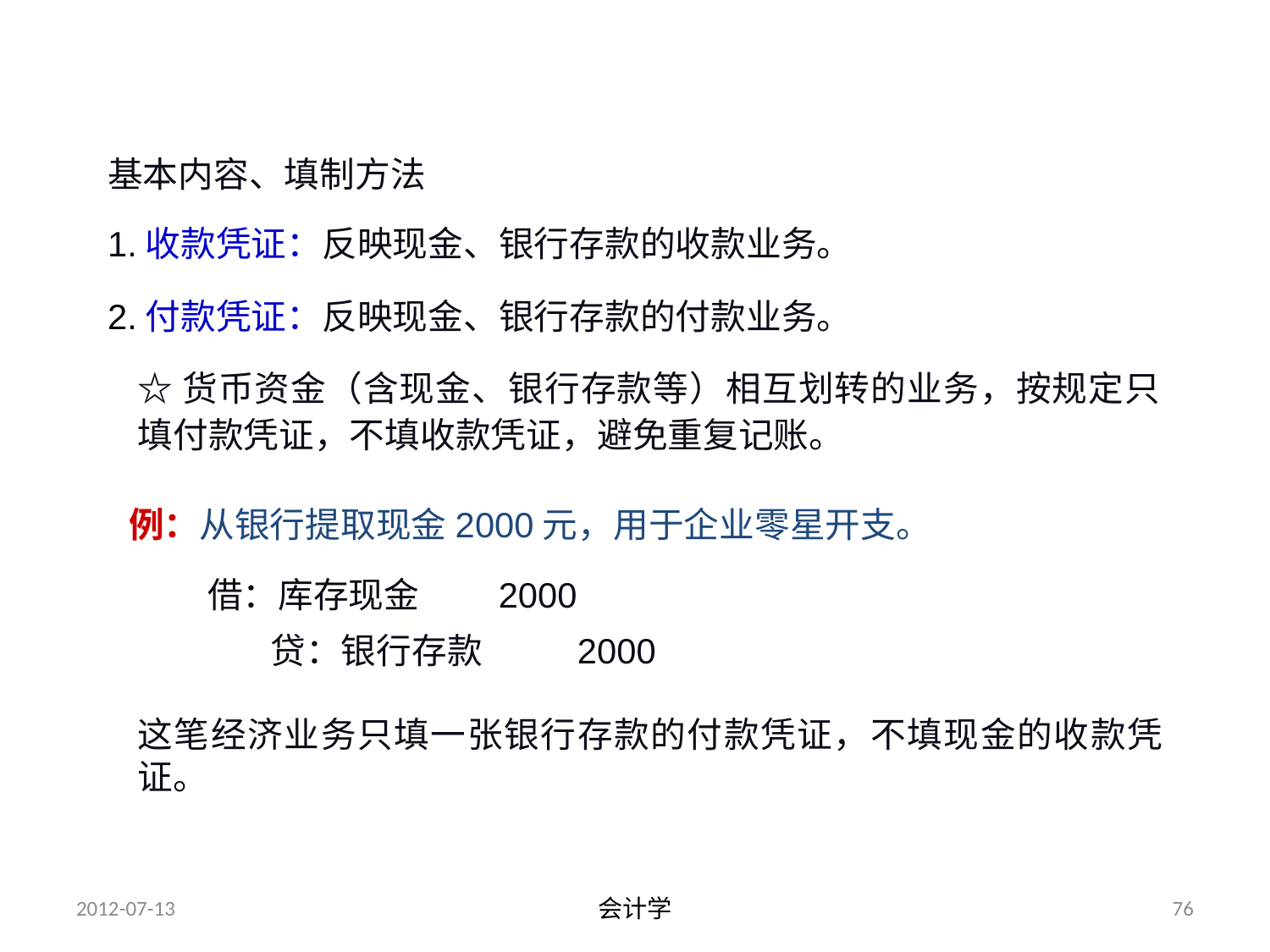

# (二)记账凭证的填制
基本内容、填制方法
1.收款凭证：反映现金、银行存款的收款业务。
2.付款凭证：反映现金、银行存款的付款业务。
☆货币资金（含现金、银行存款等）相互划转的业务，按规定只填付款凭证，不填收款凭证，避免重复记账。
例：从银行提取现金2000元，用于企业零星开支。
借：库存现金         2000
       贷：银行存款           2000
这笔经济业务只填一张银行存款的付款凭证，不填现金的收款凭证。
2012-07-13
会计学
76